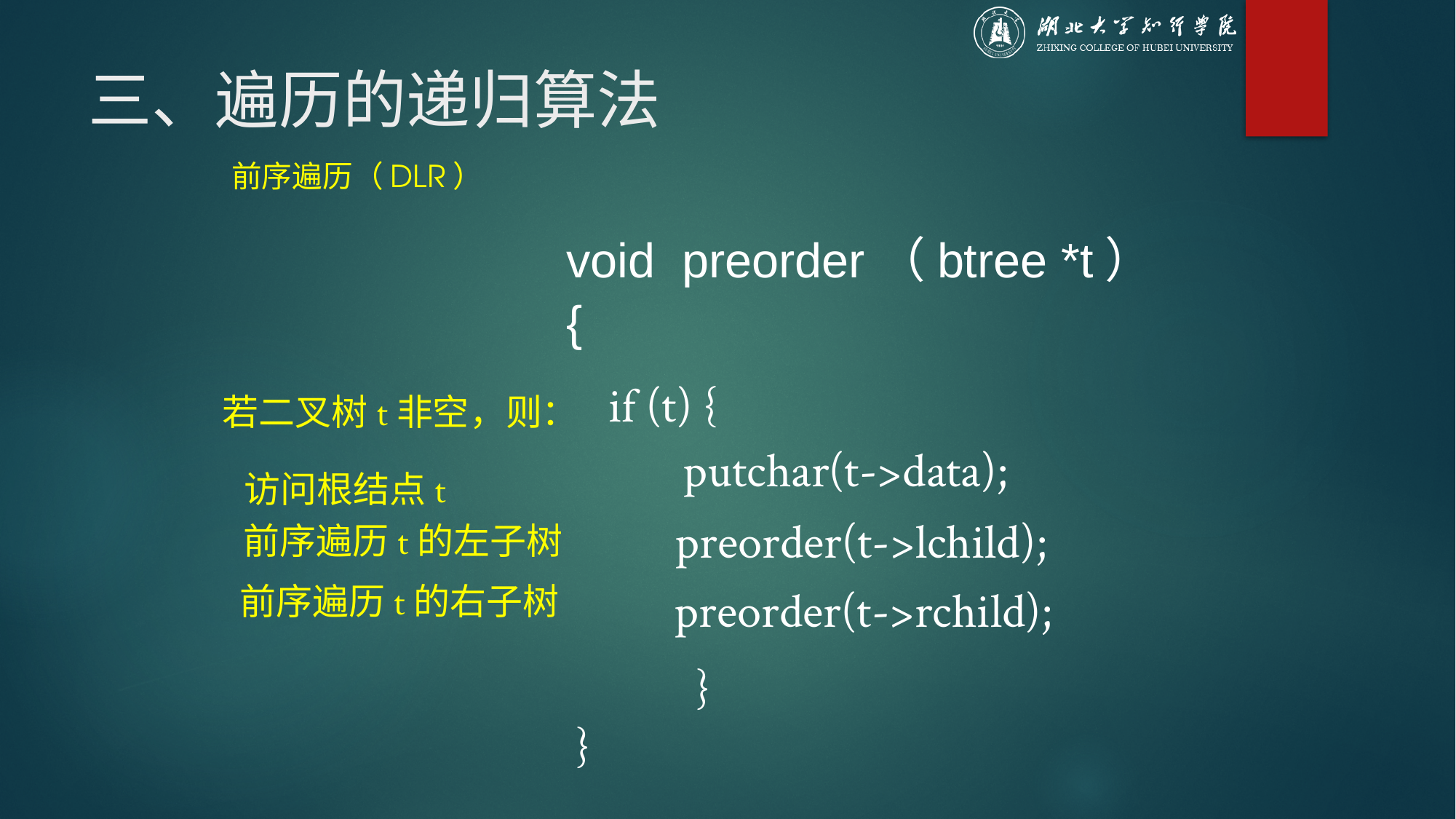

# 三、遍历的递归算法
前序遍历（DLR）
void  preorder（btree *t）
{
if (t) {
若二叉树t非空，则：
 putchar(t->data);
访问根结点t
preorder(t->lchild);
前序遍历t的左子树
前序遍历t的右子树
preorder(t->rchild);
           }
}